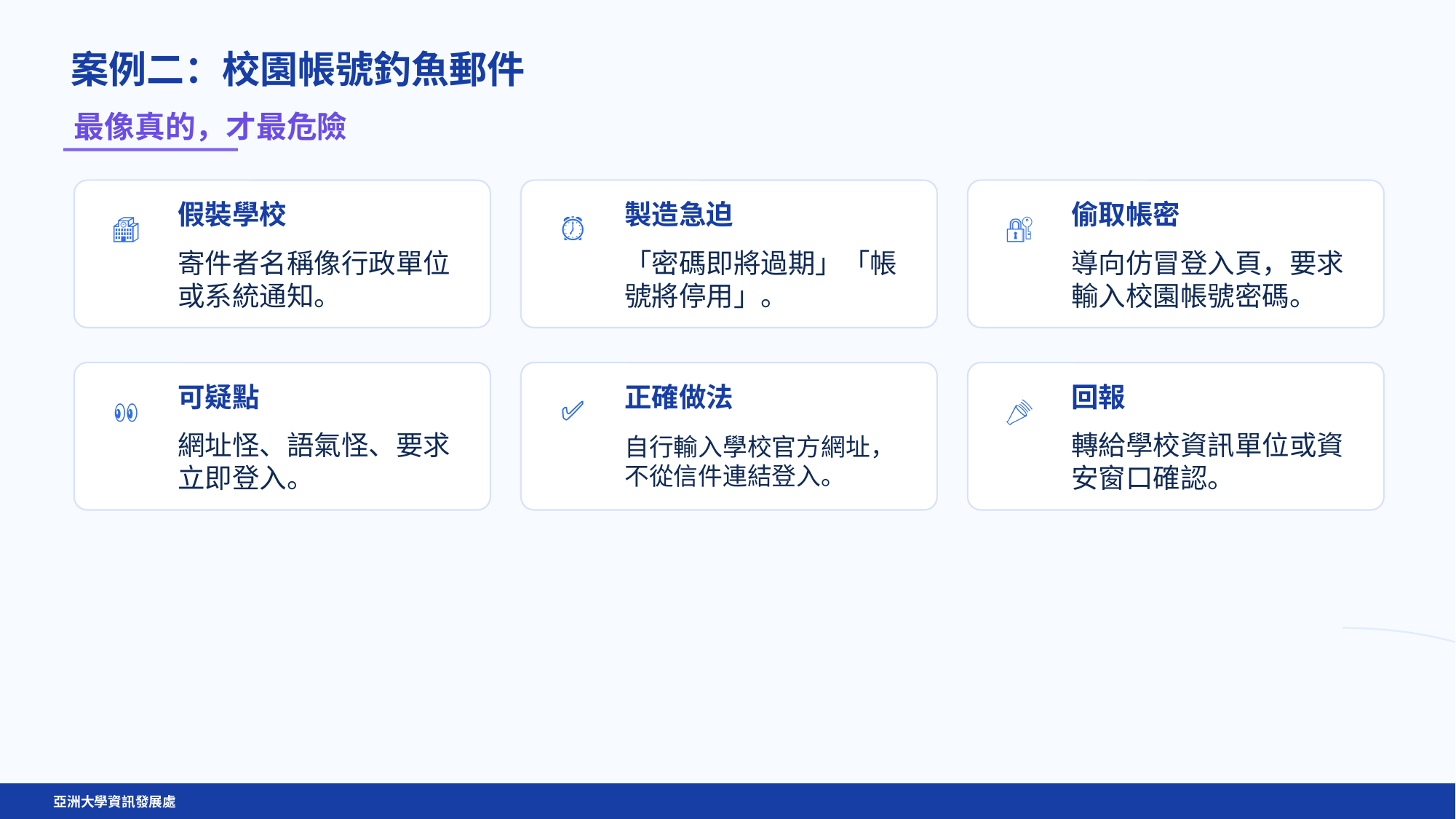

案例二：校園帳號釣魚郵件
最像真的，才最危險

假裝學校
製造急迫
偷取帳密
🏫
⏰
🔐
寄件者名稱像行政單位或系統通知。
「密碼即將過期」「帳號將停用」。
導向仿冒登入頁，要求輸入校園帳號密碼。

可疑點
正確做法
回報
👀
✅
📣
網址怪、語氣怪、要求立即登入。
自行輸入學校官方網址，不從信件連結登入。
轉給學校資訊單位或資安窗口確認。

亞洲大學資訊發展處